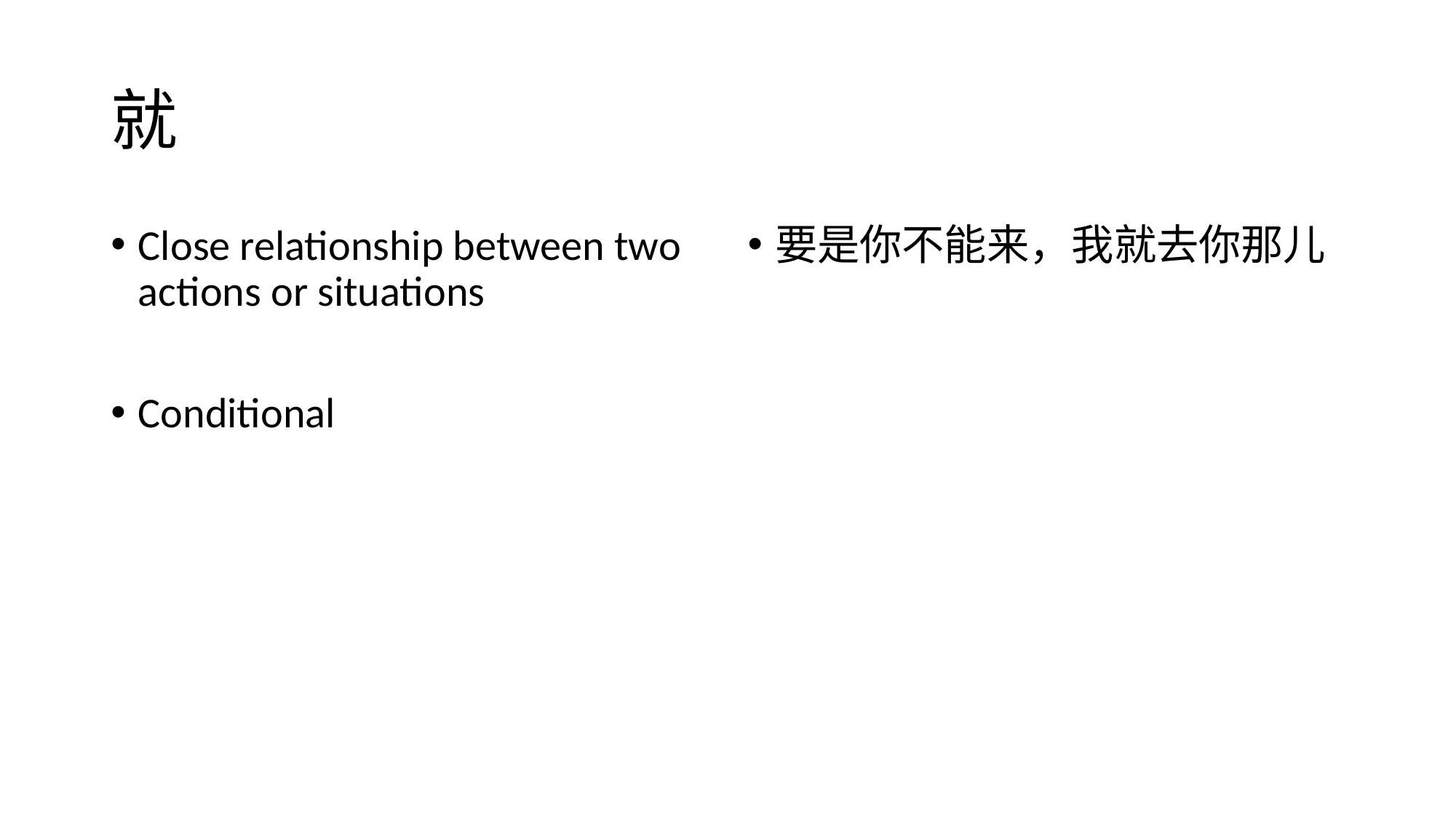

# 就
Close relationship between two actions or situations

Conditional

要是你不能来，我就去你那儿